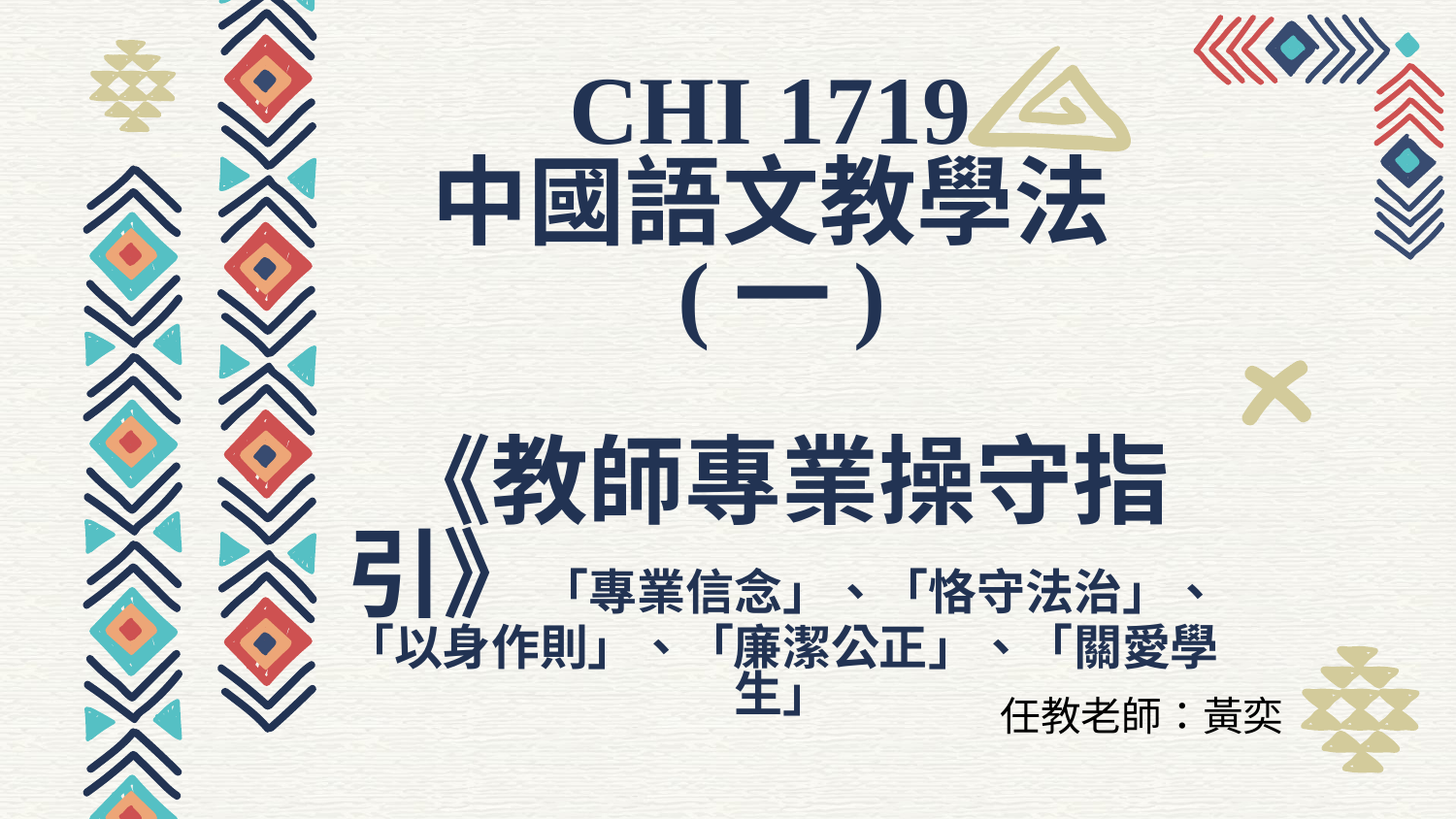

# CHI 1719 中國語文教學法(一) 《教師專業操守指引》「專業信念」、「恪守法治」、「以身作則」、「廉潔公正」、「關愛學生」

任教老師：黃奕